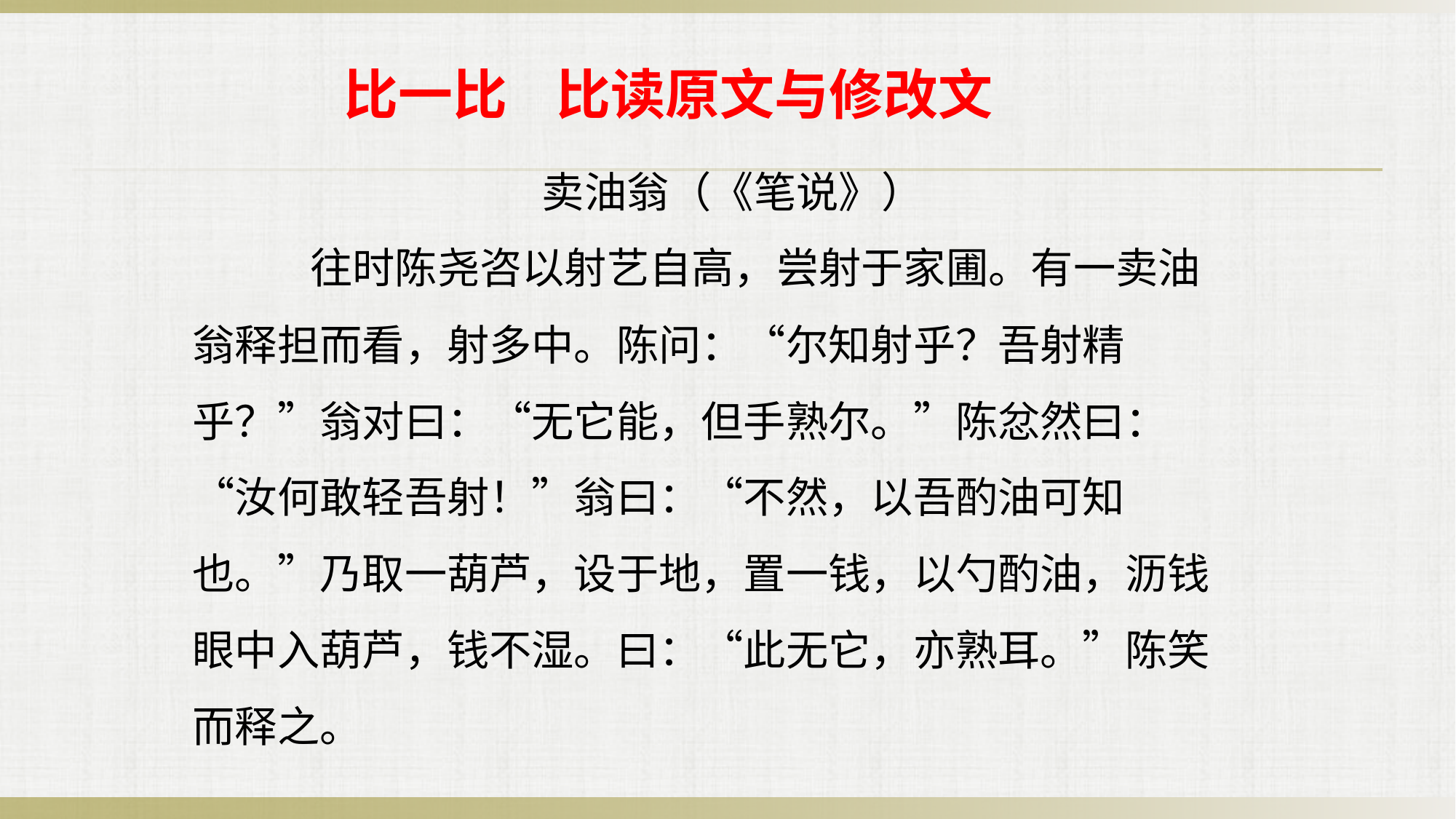

比一比    比读原文与修改文
卖油翁（《笔说》）
        往时陈尧咨以射艺自高，尝射于家圃。有一卖油翁释担而看，射多中。陈问：“尔知射乎？吾射精乎？”翁对曰：“无它能，但手熟尔。”陈忿然曰：“汝何敢轻吾射！”翁曰：“不然，以吾酌油可知也。”乃取一葫芦，设于地，置一钱，以勺酌油，沥钱眼中入葫芦，钱不湿。曰：“此无它，亦熟耳。”陈笑而释之。